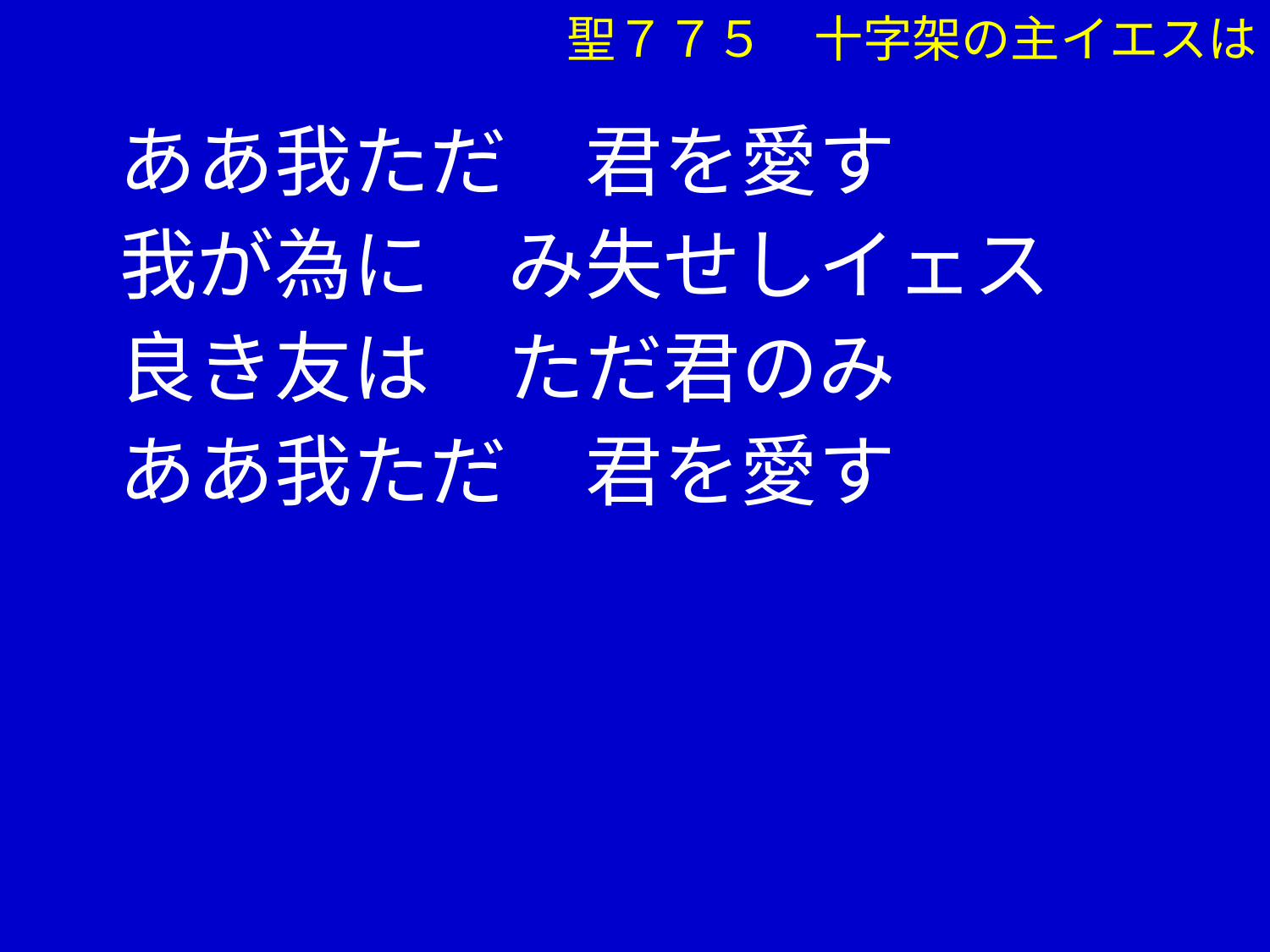

聖７７５　十字架の主イエスは
　 ああ我ただ　君を愛す
　 我が為に　み失せしイェス
　 良き友は　ただ君のみ
　 ああ我ただ　君を愛す